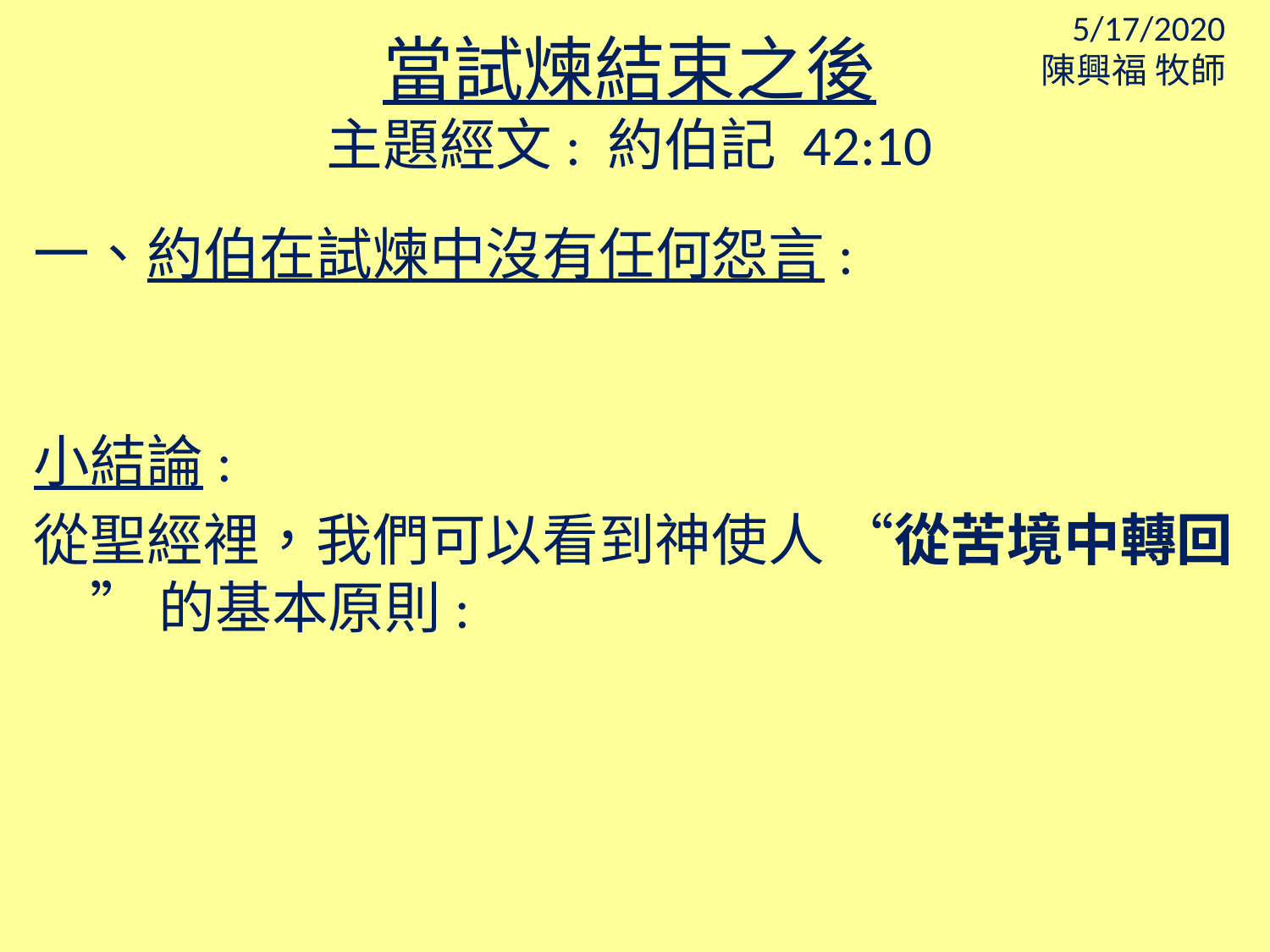

5/17/2020
陳興福 牧師
當試煉結束之後
主題經文: 約伯記 42:10
一、約伯在試煉中沒有任何怨言:

小結論:
從聖經裡，我們可以看到神使人 “從苦境中轉回” 的基本原則: